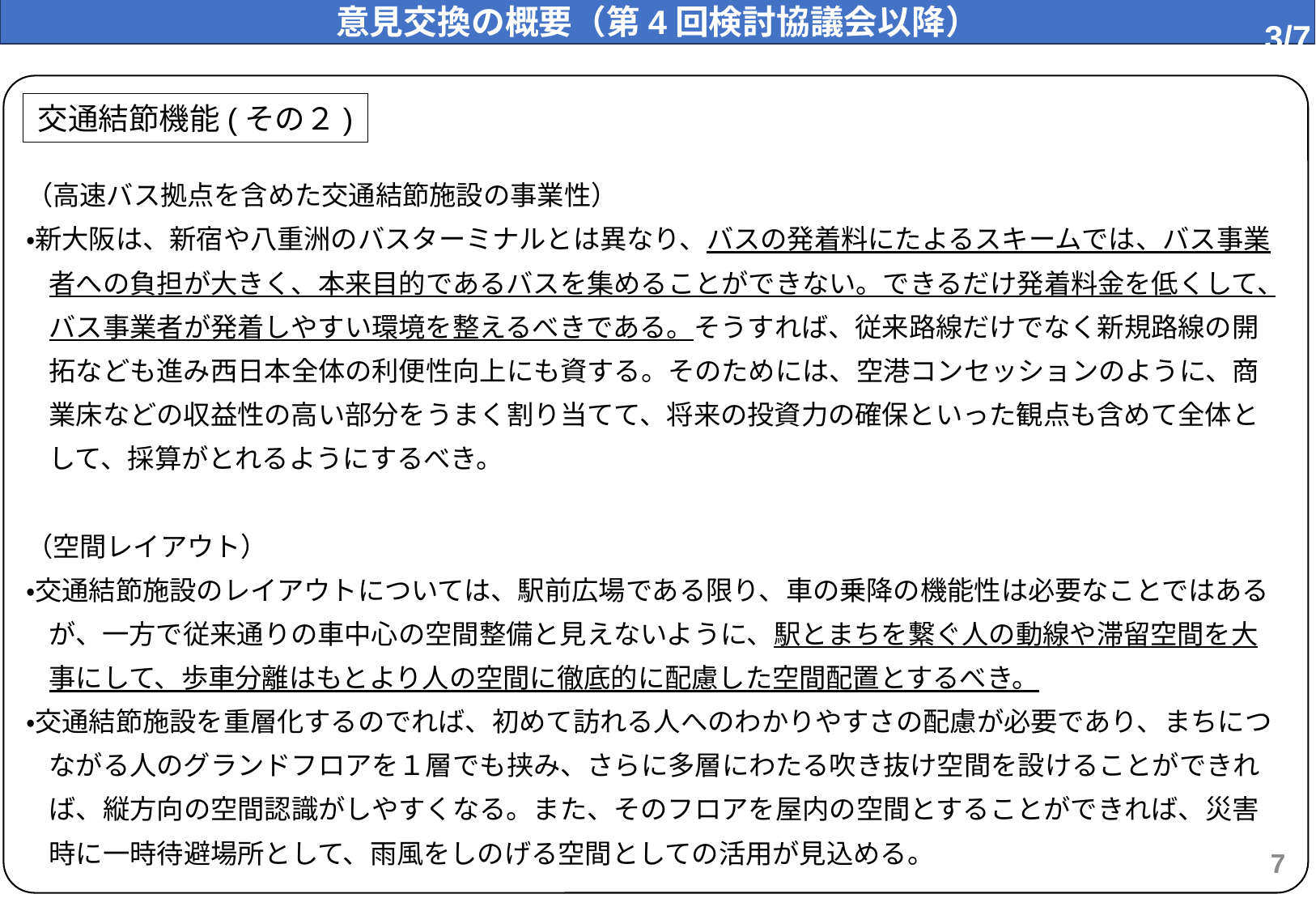

意見交換の概要（第4回検討協議会以降）
3/7

交通結節機能(その２)
（高速バス拠点を含めた交通結節施設の事業性）
・新大阪は、新宿や八重洲のバスターミナルとは異なり、バスの発着料にたよるスキームでは、バス事業者への負担が大きく、本来目的であるバスを集めることができない。できるだけ発着料金を低くして、バス事業者が発着しやすい環境を整えるべきである。そうすれば、従来路線だけでなく新規路線の開拓なども進み西日本全体の利便性向上にも資する。そのためには、空港コンセッションのように、商業床などの収益性の高い部分をうまく割り当てて、将来の投資力の確保といった観点も含めて全体として、採算がとれるようにするべき。

（空間レイアウト）
・交通結節施設のレイアウトについては、駅前広場である限り、車の乗降の機能性は必要なことではあるが、一方で従来通りの車中心の空間整備と見えないように、駅とまちを繋ぐ人の動線や滞留空間を大事にして、歩車分離はもとより人の空間に徹底的に配慮した空間配置とするべき。
・交通結節施設を重層化するのでれば、初めて訪れる人へのわかりやすさの配慮が必要であり、まちにつながる人のグランドフロアを１層でも挟み、さらに多層にわたる吹き抜け空間を設けることができれば、縦方向の空間認識がしやすくなる。また、そのフロアを屋内の空間とすることができれば、災害時に一時待避場所として、雨風をしのげる空間としての活用が見込める。

7